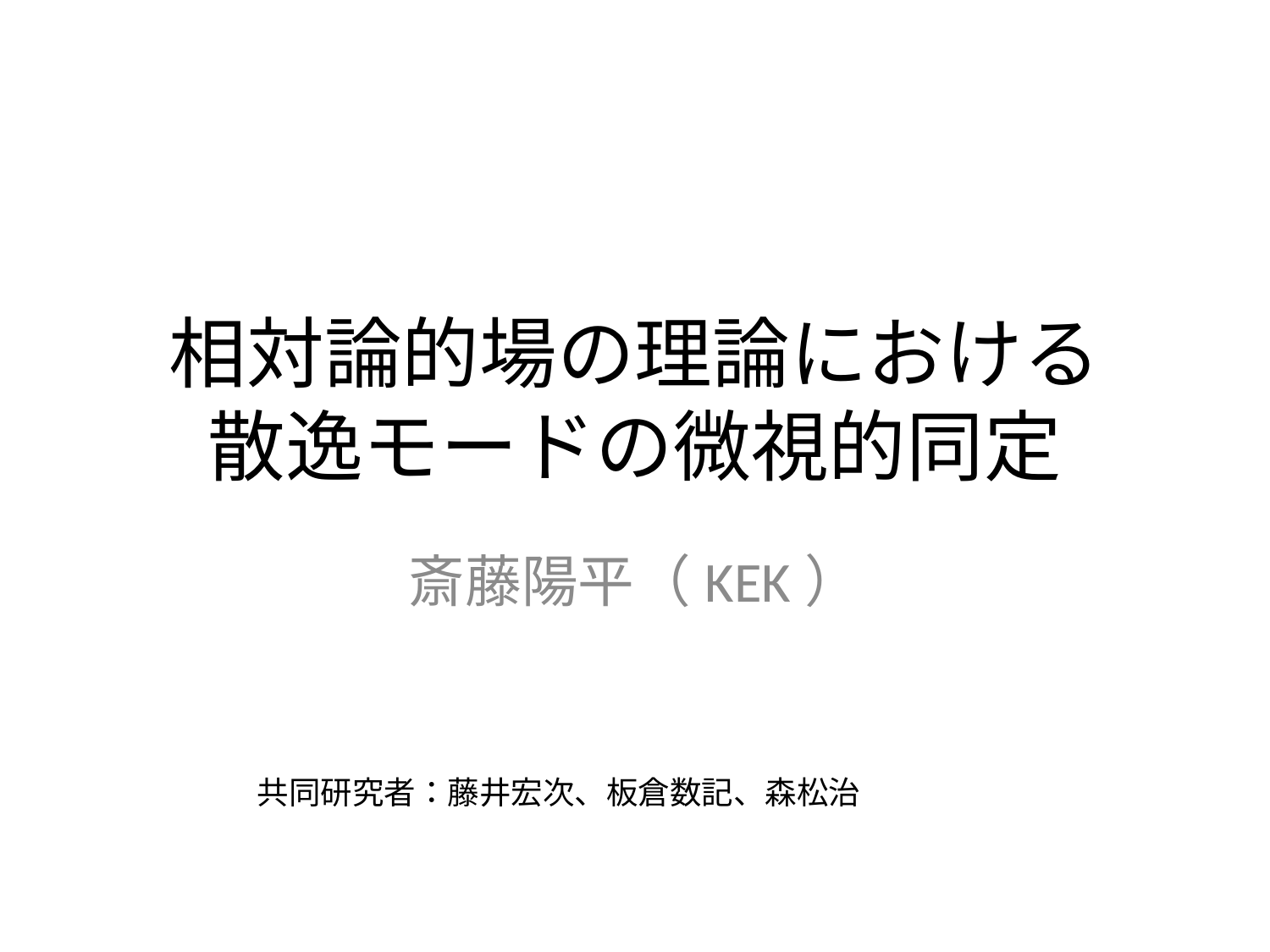

# 相対論的場の理論における 散逸モードの微視的同定
斎藤陽平（KEK）
共同研究者：藤井宏次、板倉数記、森松治